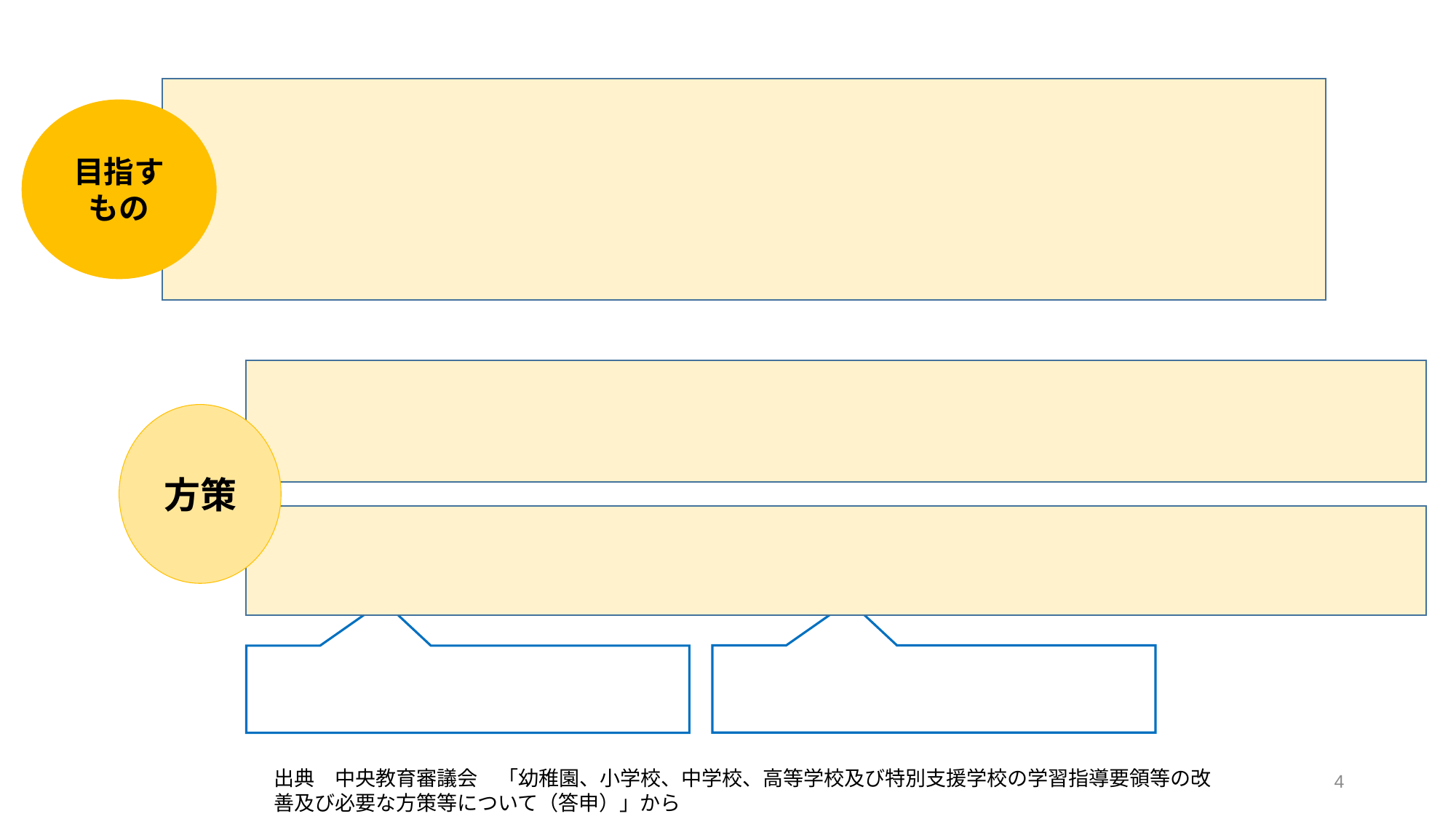

目指すもの

方策

4
出典　中央教育審議会　「幼稚園、小学校、中学校、高等学校及び特別支援学校の学習指導要領等の改善及び必要な方策等について（答申）」から